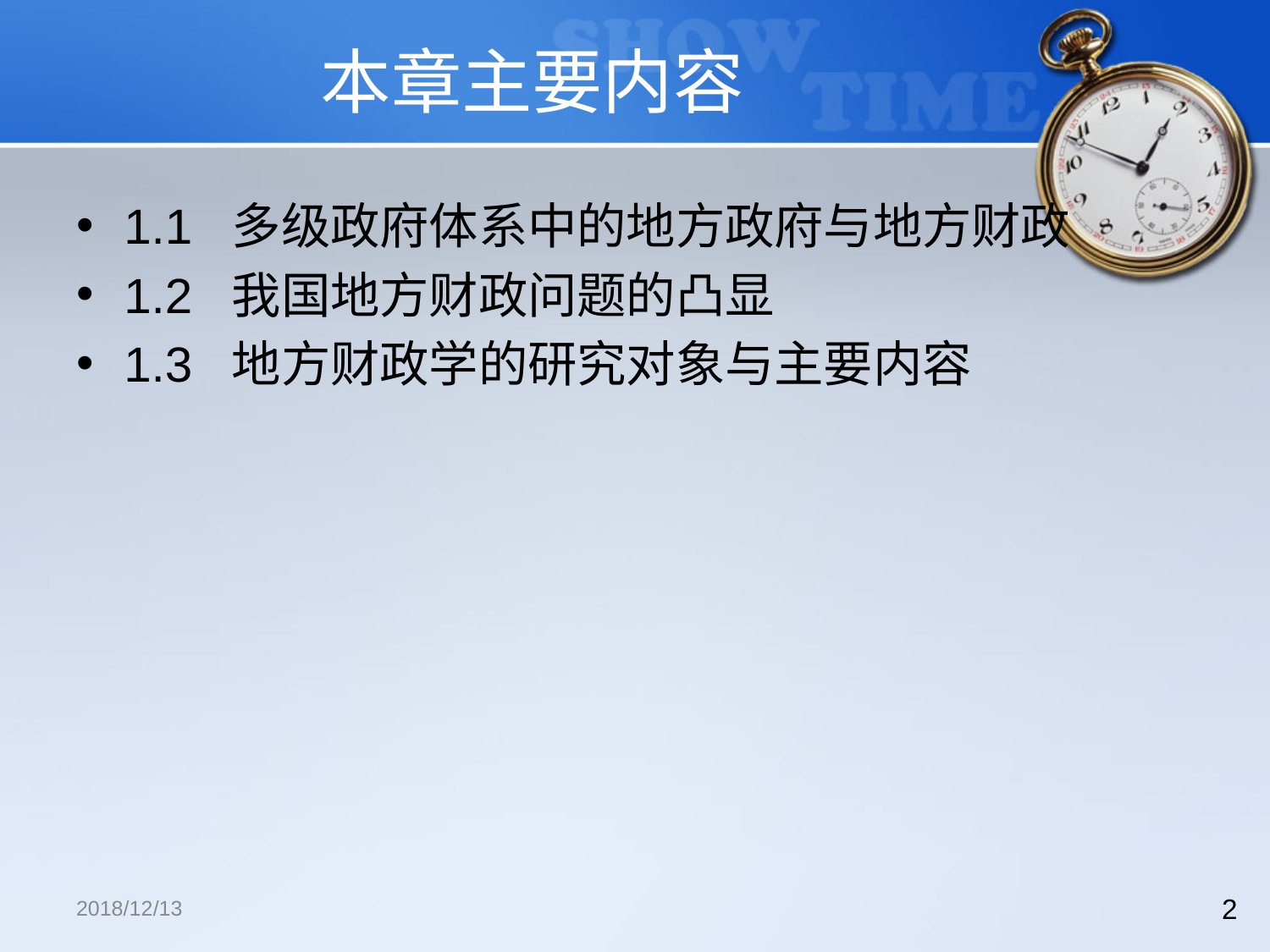

# 本章主要内容
1.1  多级政府体系中的地方政府与地方财政
1.2  我国地方财政问题的凸显
1.3  地方财政学的研究对象与主要内容
2018/12/13
2